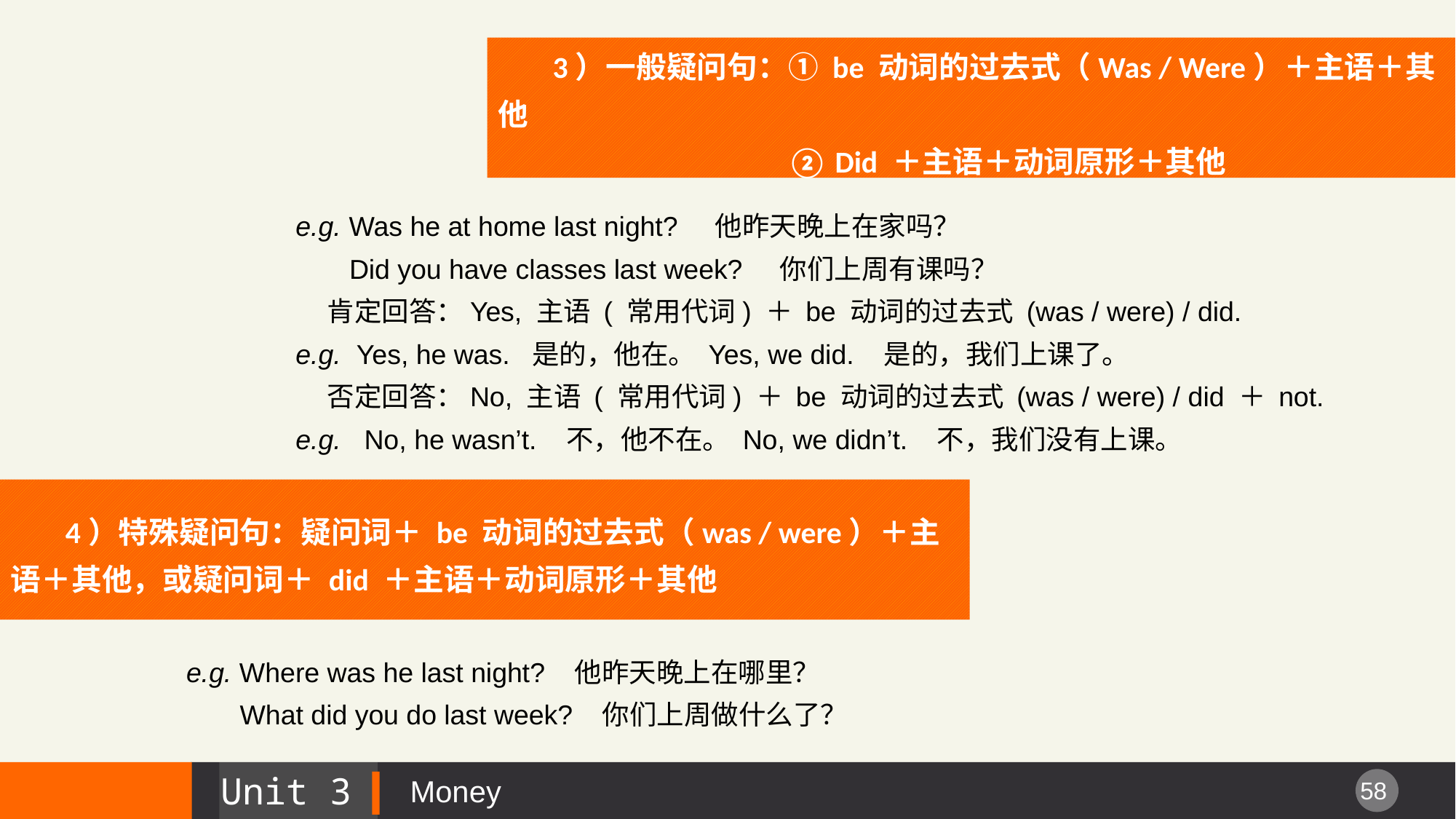

3）一般疑问句：① be 动词的过去式（Was / Were）＋主语＋其他
                                  ② Did ＋主语＋动词原形＋其他
e.g. Was he at home last night?    他昨天晚上在家吗？
       Did you have classes last week?    你们上周有课吗？
    肯定回答：Yes, 主语 ( 常用代词) ＋ be 动词的过去式 (was / were) / did.
e.g.  Yes, he was.  是的，他在。 Yes, we did.   是的，我们上课了。
    否定回答：No, 主语 ( 常用代词) ＋ be 动词的过去式 (was / were) / did ＋ not.
e.g.   No, he wasn’t.   不，他不在。 No, we didn’t.   不，我们没有上课。
4）特殊疑问句：疑问词＋ be 动词的过去式（was / were）＋主语＋其他，或疑问词＋ did ＋主语＋动词原形＋其他
e.g. Where was he last night?   他昨天晚上在哪里？
       What did you do last week?   你们上周做什么了？